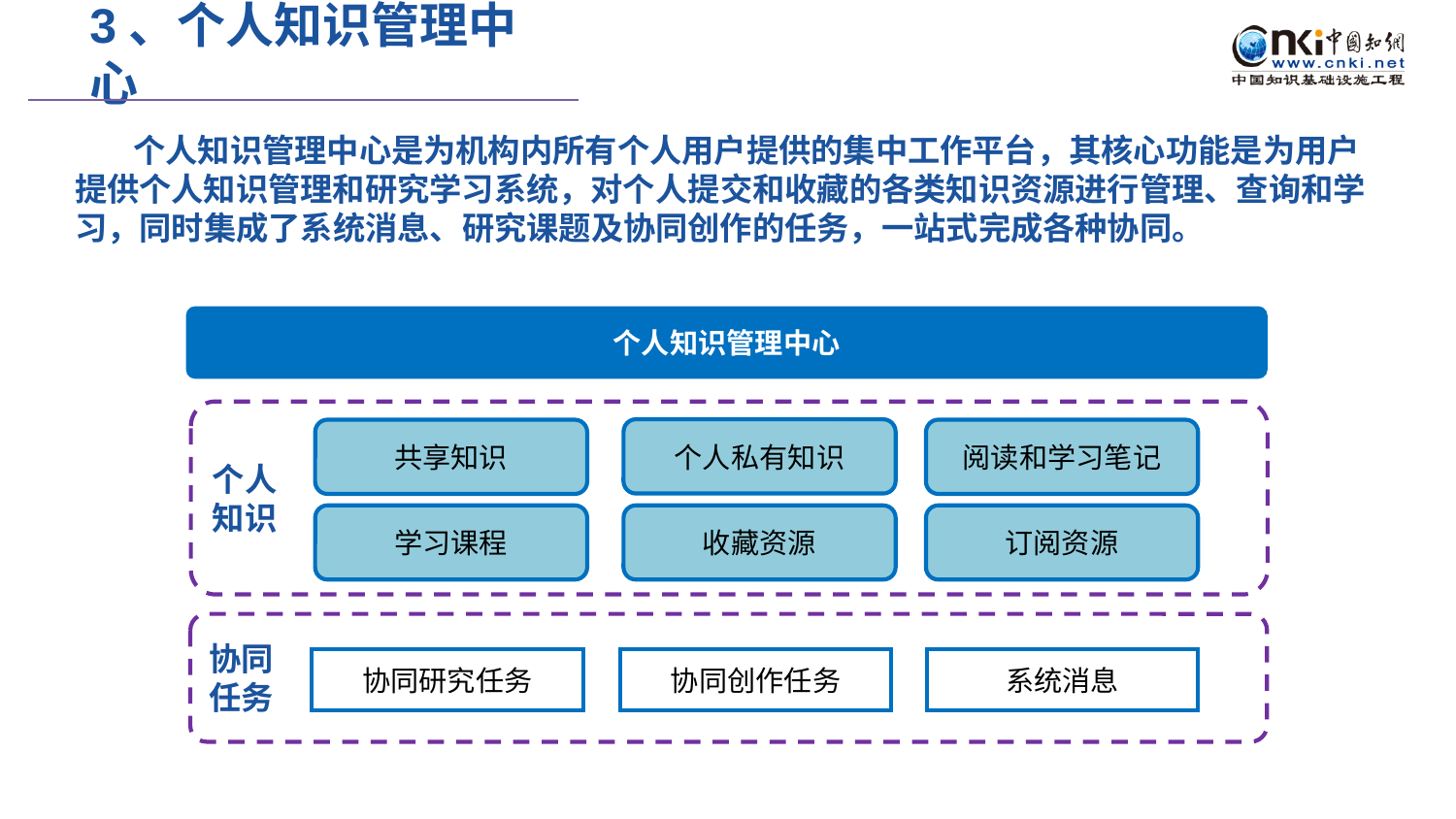

3、个人知识管理中心
       个人知识管理中心是为机构内所有个人用户提供的集中工作平台，其核心功能是为用户提供个人知识管理和研究学习系统，对个人提交和收藏的各类知识资源进行管理、查询和学习，同时集成了系统消息、研究课题及协同创作的任务，一站式完成各种协同。
个人知识管理中心
个人
知识
个人私有知识
共享知识
阅读和学习笔记
收藏资源
学习课程
订阅资源
协同
任务
协同研究任务
协同创作任务
系统消息